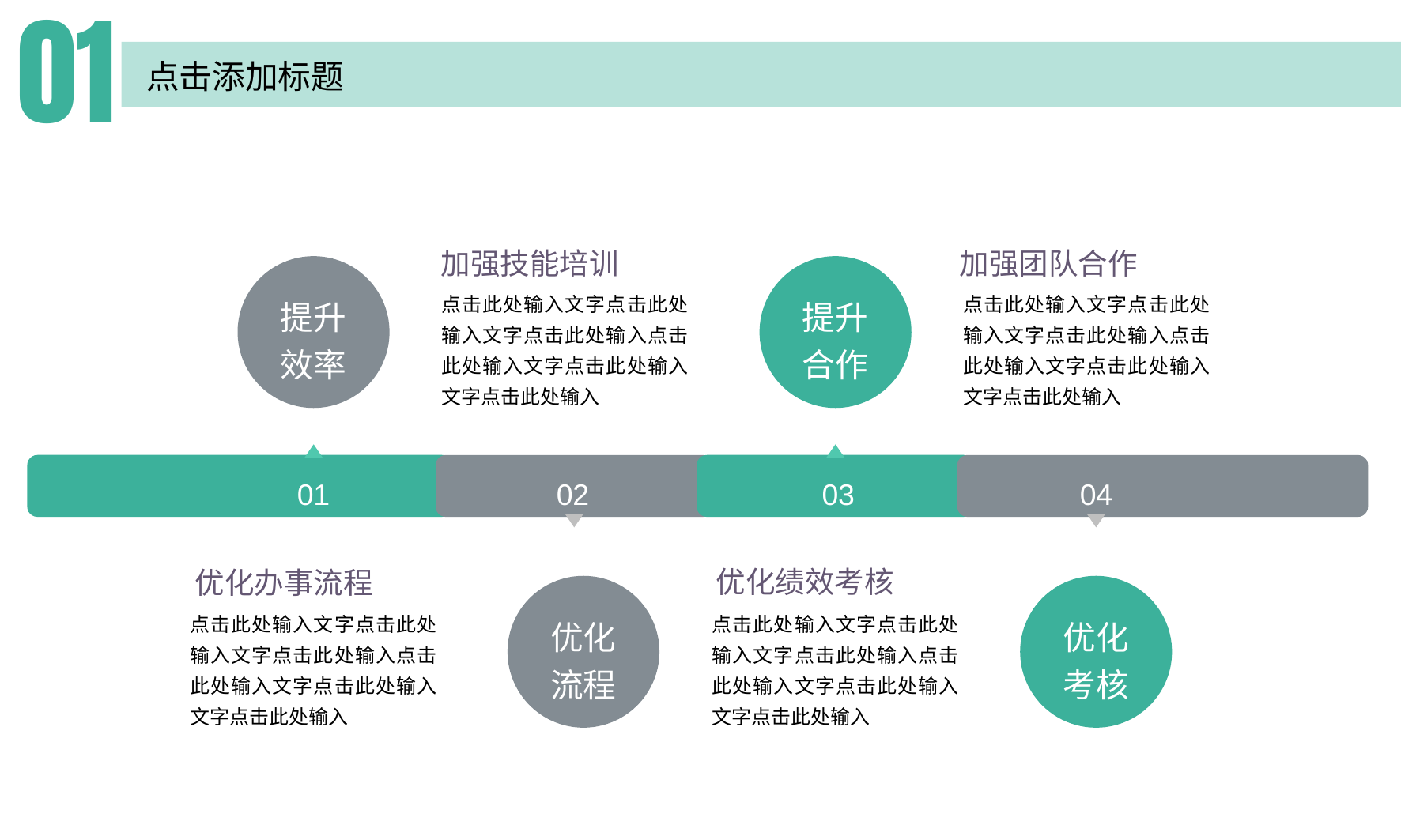

01

点击添加标题
加强技能培训
加强团队合作

点击此处输入文字点击此处输入文字点击此处输入点击此处输入文字点击此处输入文字点击此处输入

点击此处输入文字点击此处输入文字点击此处输入点击此处输入文字点击此处输入文字点击此处输入

提升
效率
提升
合作

01
02
03
04
优化绩效考核
优化办事流程

点击此处输入文字点击此处输入文字点击此处输入点击此处输入文字点击此处输入文字点击此处输入

点击此处输入文字点击此处输入文字点击此处输入点击此处输入文字点击此处输入文字点击此处输入

优化
流程
优化
考核